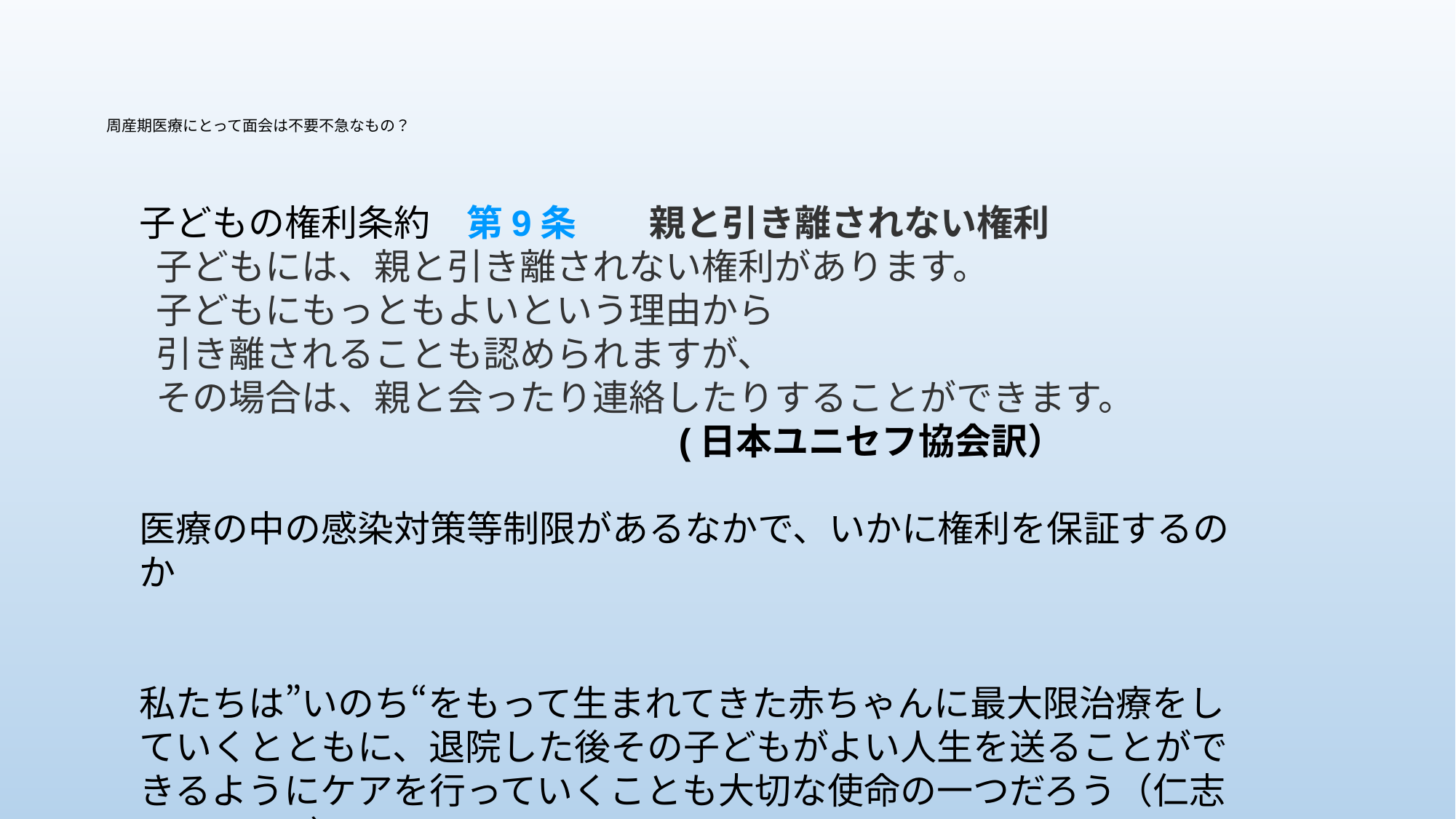

周産期医療にとって面会は不要不急なもの？
子どもの権利条約　第9条　　親と引き離されない権利
 子どもには、親と引き離されない権利があります。
 子どもにもっともよいという理由から
 引き離されることも認められますが、
 その場合は、親と会ったり連絡したりすることができます。
                                                     (日本ユニセフ協会訳）

医療の中の感染対策等制限があるなかで、いかに権利を保証するのか

私たちは”いのち“をもって生まれてきた赤ちゃんに最大限治療をしていくとともに、退院した後その子どもがよい人生を送ることができるようにケアを行っていくことも大切な使命の一つだろう（仁志田，2017）。